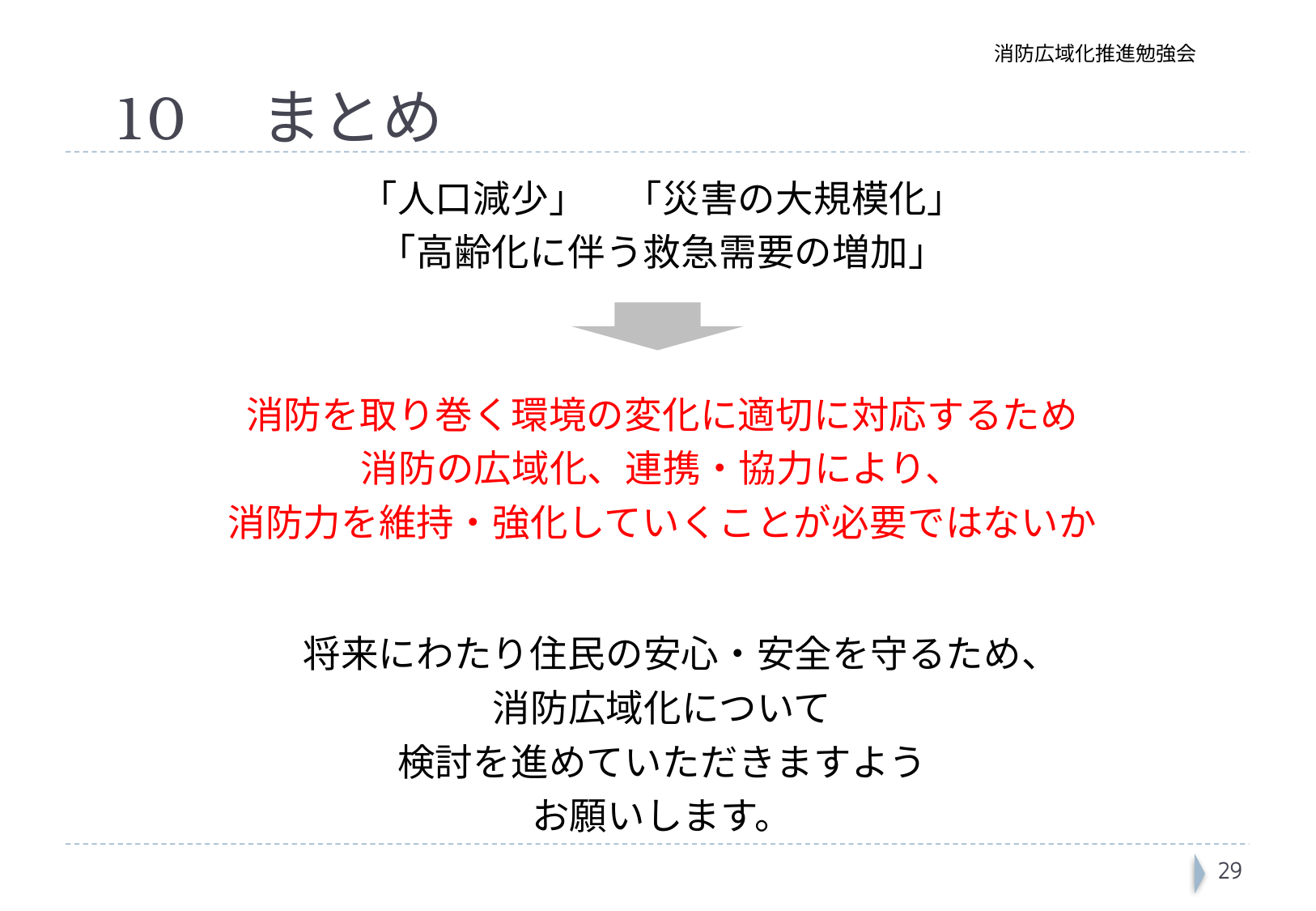

消防広域化推進勉強会
# 10　まとめ
「人口減少」　「災害の大規模化」
「高齢化に伴う救急需要の増加」

消防を取り巻く環境の変化に適切に対応するため
消防の広域化、連携・協力により、
消防力を維持・強化していくことが必要ではないか

　将来にわたり住民の安心・安全を守るため、
消防広域化について
検討を進めていただきますよう
お願いします。

29